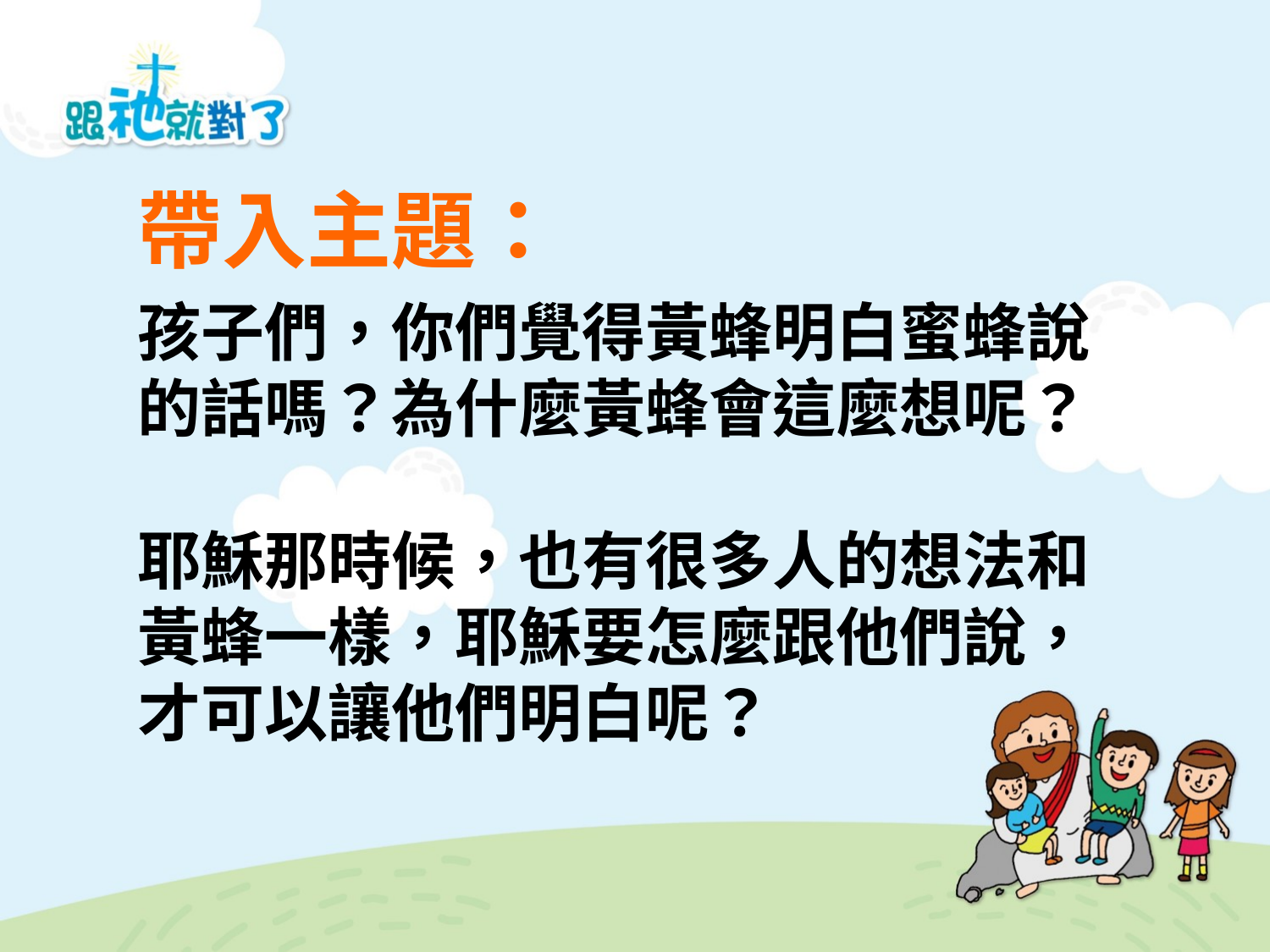

帶入主題：
孩子們，你們覺得黃蜂明白蜜蜂說的話嗎？為什麼黃蜂會這麼想呢？

耶穌那時候，也有很多人的想法和黃蜂一樣，耶穌要怎麼跟他們說，才可以讓他們明白呢？